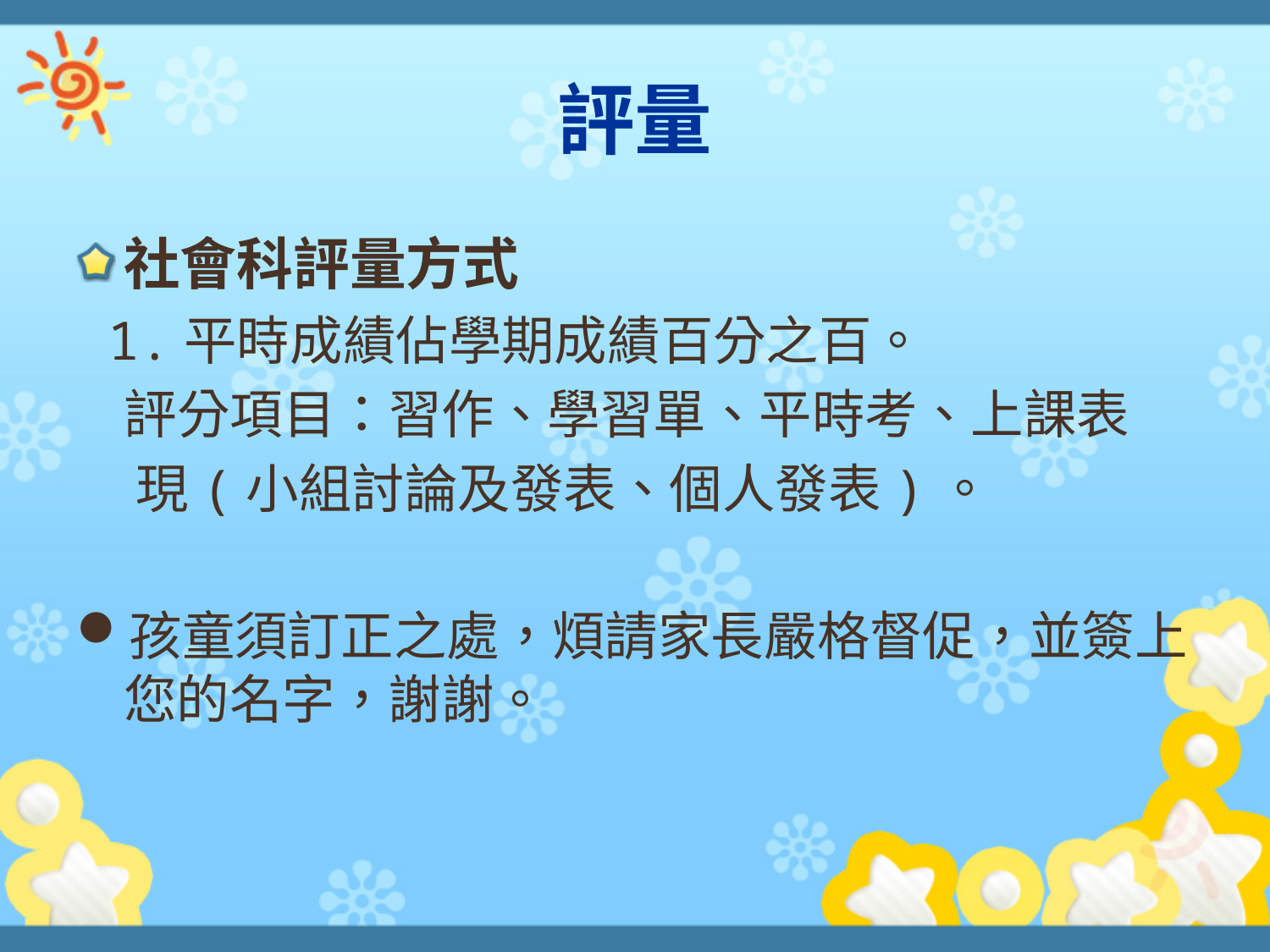

# 評量
社會科評量方式
 1.平時成績佔學期成績百分之百。
   評分項目：習作、學習單、平時考、上課表
    現(小組討論及發表、個人發表)。

孩童須訂正之處，煩請家長嚴格督促，並簽上您的名字，謝謝。